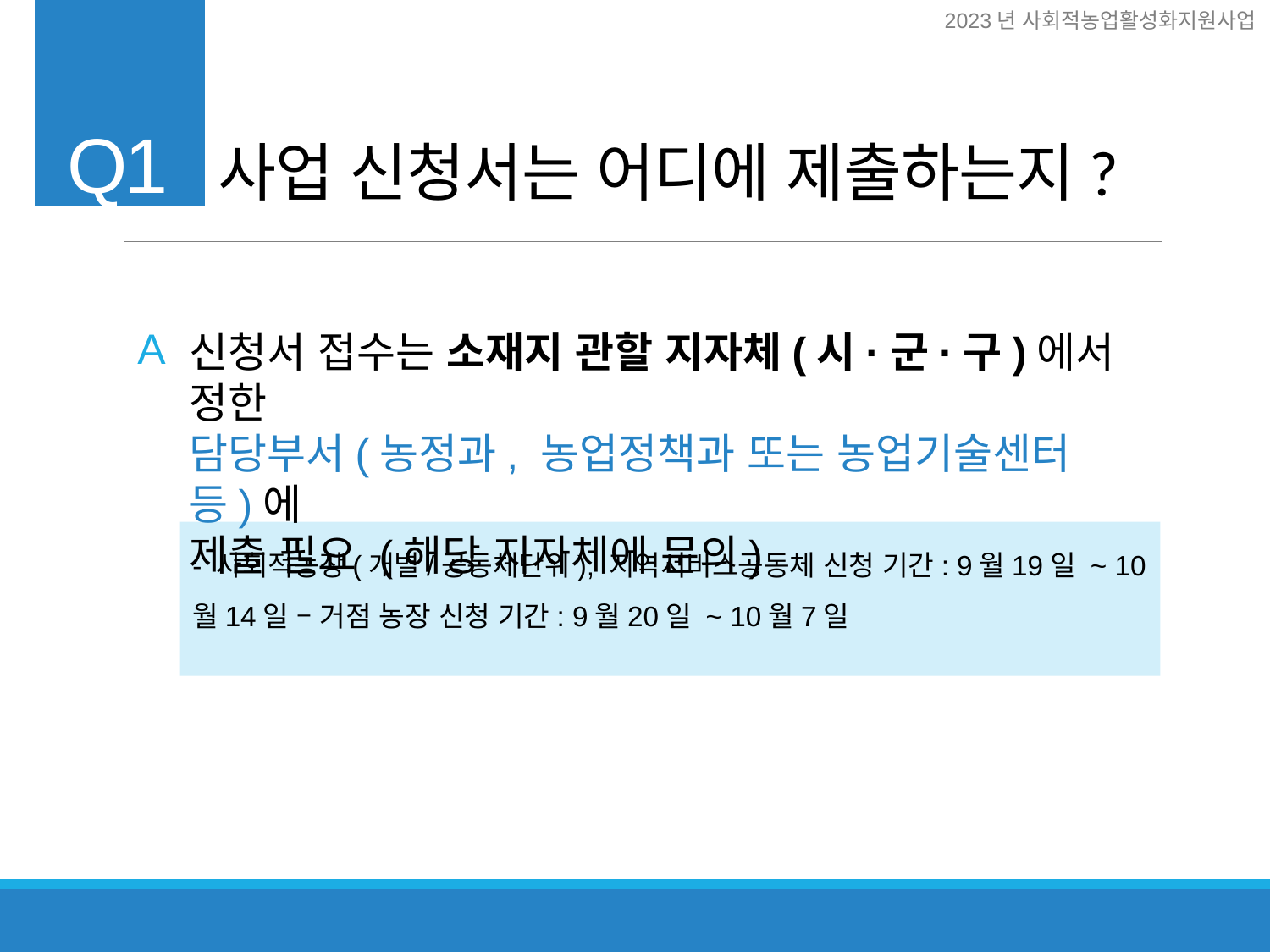

사업 신청서는 어디에 제출하는지?
Q1
A
신청서 접수는 소재지 관할 지자체(시·군·구)에서 정한
담당부서(농정과, 농업정책과 또는 농업기술센터 등)에
제출 필요 (해당 지자체에 문의)

- 사회적농장(개별/공동체단위), 지역서비스공동체 신청 기간: 9월19일 ~ 10월14일 – 거점 농장 신청 기간: 9월20일 ~ 10월7일